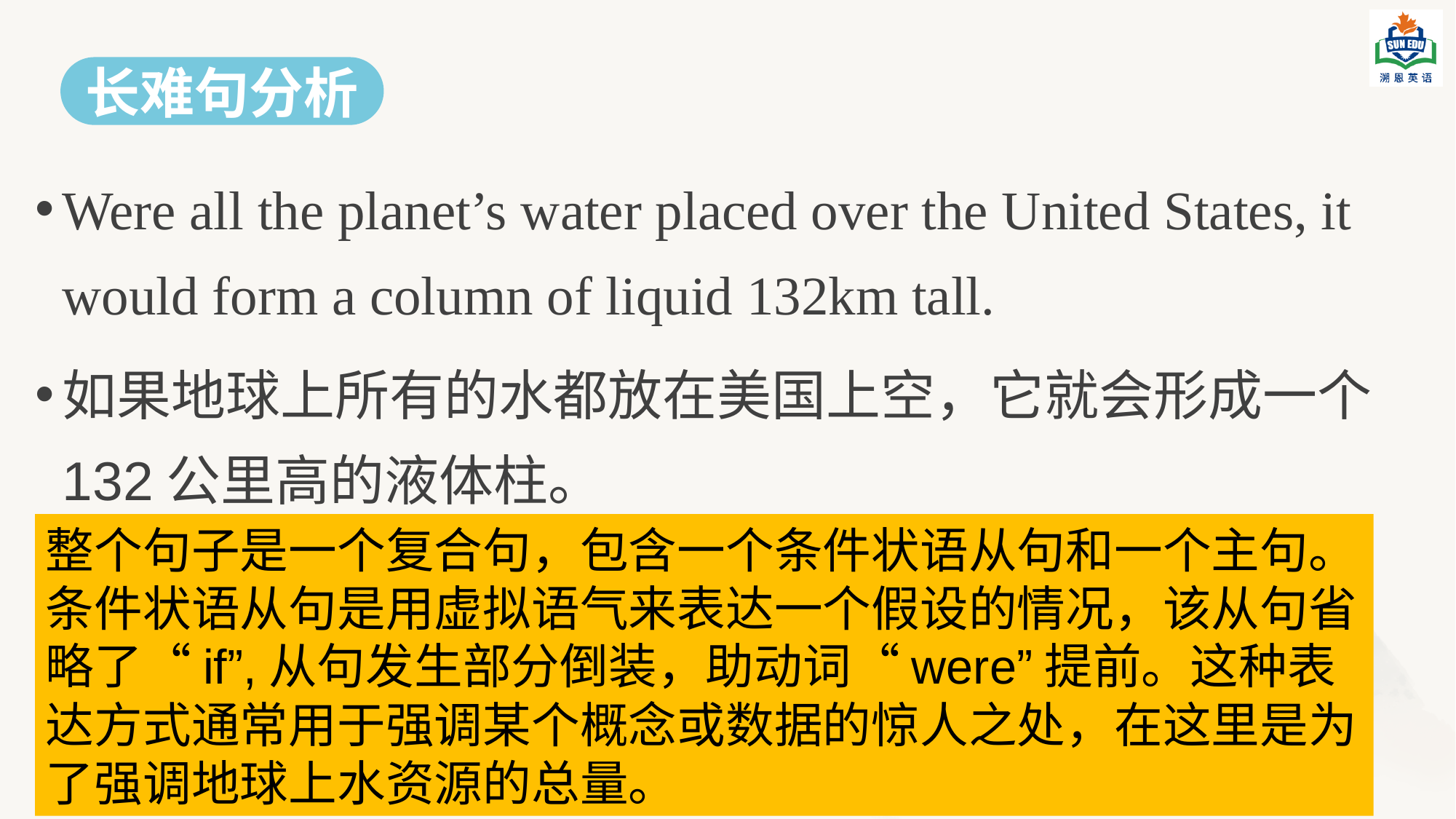

#
长难句分析
Were all the planet’s water placed over the United States, it would form a column of liquid 132km tall.
如果地球上所有的水都放在美国上空，它就会形成一个132公里高的液体柱。
整个句子是一个复合句，包含一个条件状语从句和一个主句。条件状语从句是用虚拟语气来表达一个假设的情况，该从句省略了“if”,从句发生部分倒装，助动词“were”提前。这种表达方式通常用于强调某个概念或数据的惊人之处，在这里是为了强调地球上水资源的总量。